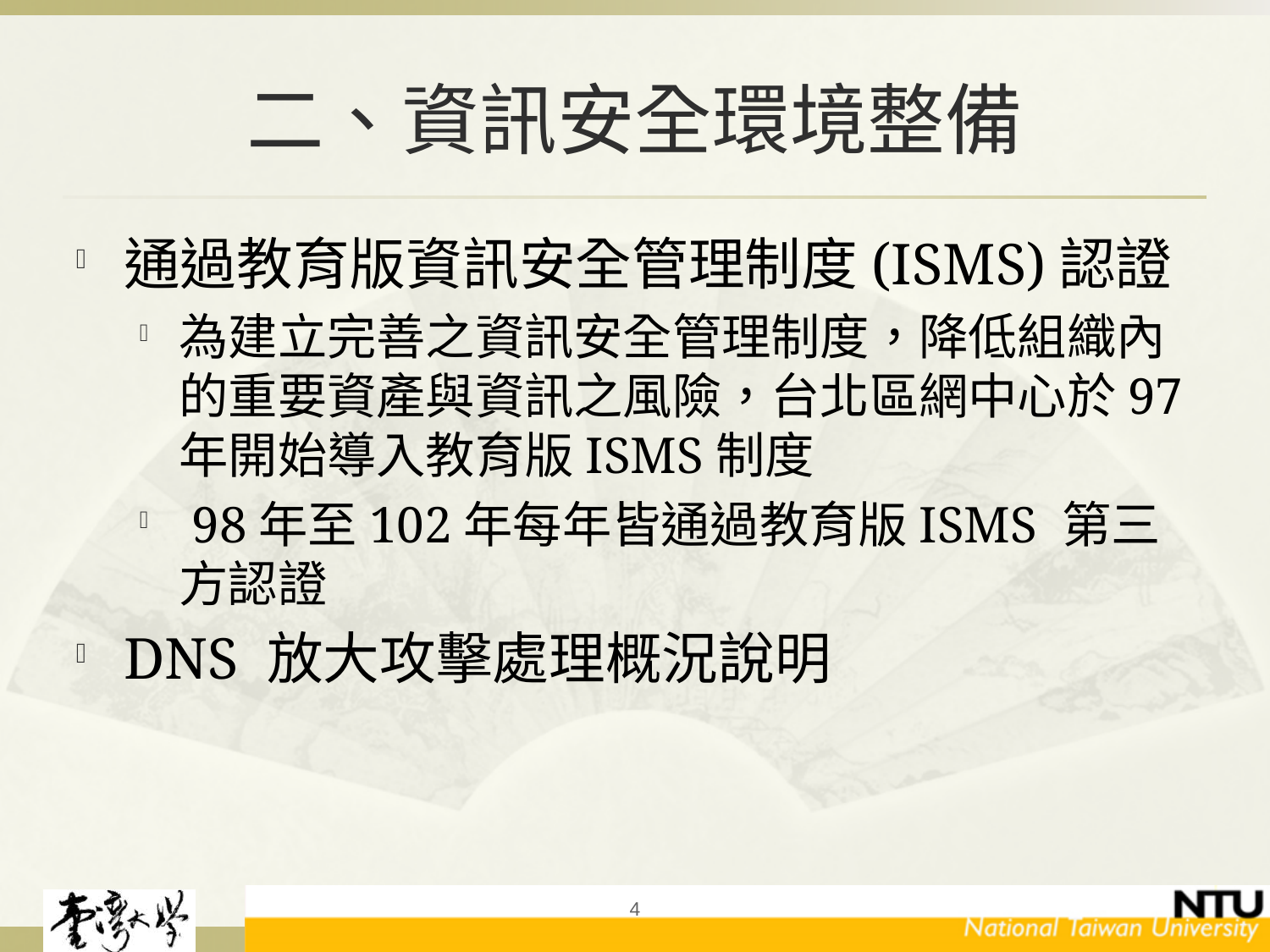

# 二、資訊安全環境整備
通過教育版資訊安全管理制度(ISMS)認證
為建立完善之資訊安全管理制度，降低組織內的重要資產與資訊之風險，台北區網中心於97年開始導入教育版ISMS制度
 98年至102年每年皆通過教育版ISMS 第三方認證
DNS 放大攻擊處理概況說明

4